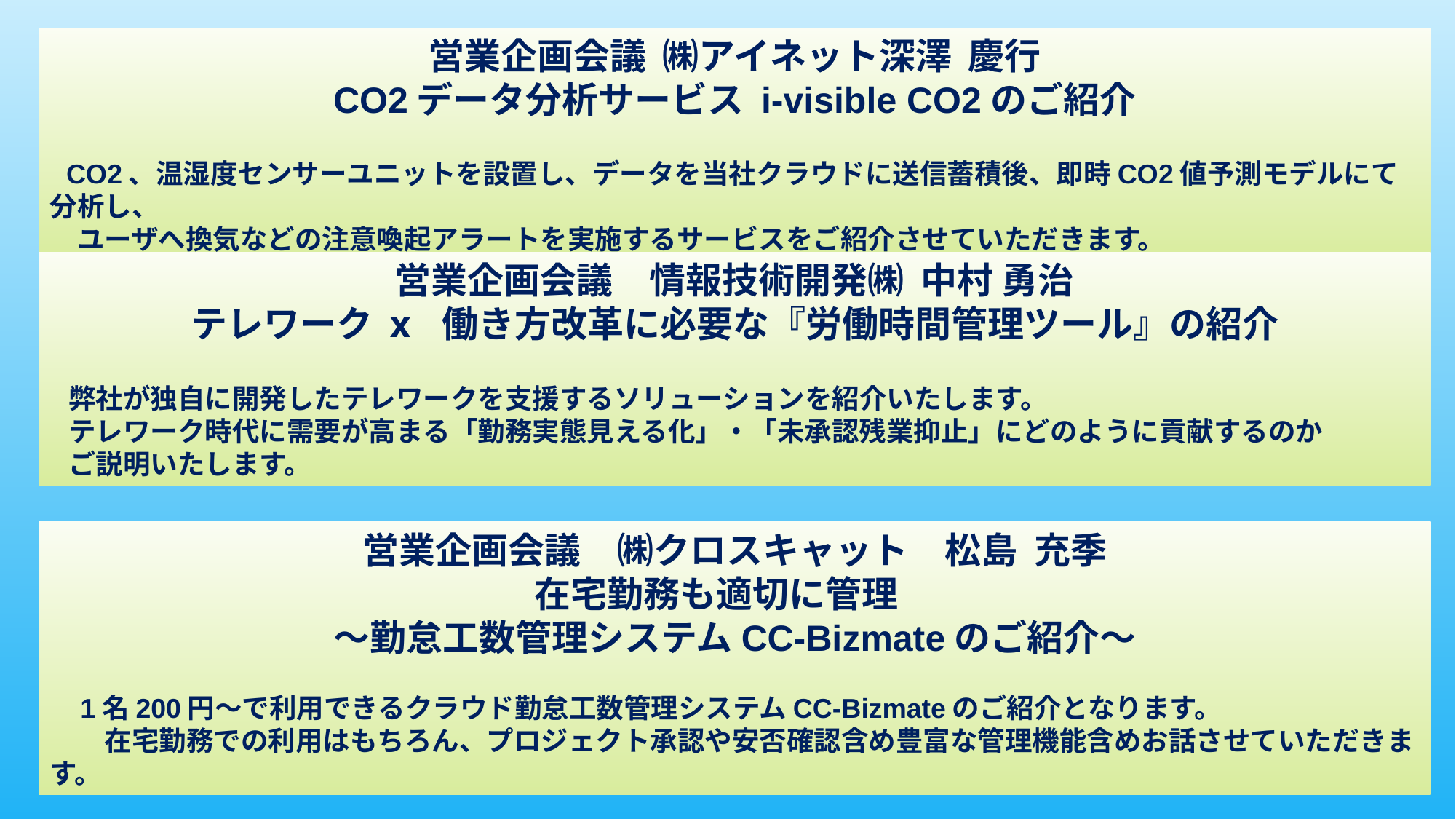

営業企画会議  ㈱アイネット深澤  慶行
CO2データ分析サービス i-visible CO2のご紹介

 CO2、温湿度センサーユニットを設置し、データを当社クラウドに送信蓄積後、即時CO2値予測モデルにて分析し、
　ユーザへ換気などの注意喚起アラートを実施するサービスをご紹介させていただきます。
営業企画会議　情報技術開発㈱  中村 勇治
テレワーク x 働き方改革に必要な『労働時間管理ツール』の紹介

  弊社が独自に開発したテレワークを支援するソリューションを紹介いたします。
  テレワーク時代に需要が高まる「勤務実態見える化」・「未承認残業抑止」にどのように貢献するのか
  ご説明いたします。
営業企画会議　㈱クロスキャット　松島  充季
在宅勤務も適切に管理
～勤怠工数管理システムCC-Bizmateのご紹介～

    1名200円〜で利用できるクラウド勤怠工数管理システムCC-Bizmateのご紹介となります。
　　在宅勤務での利用はもちろん、プロジェクト承認や安否確認含め豊富な管理機能含めお話させていただきます。